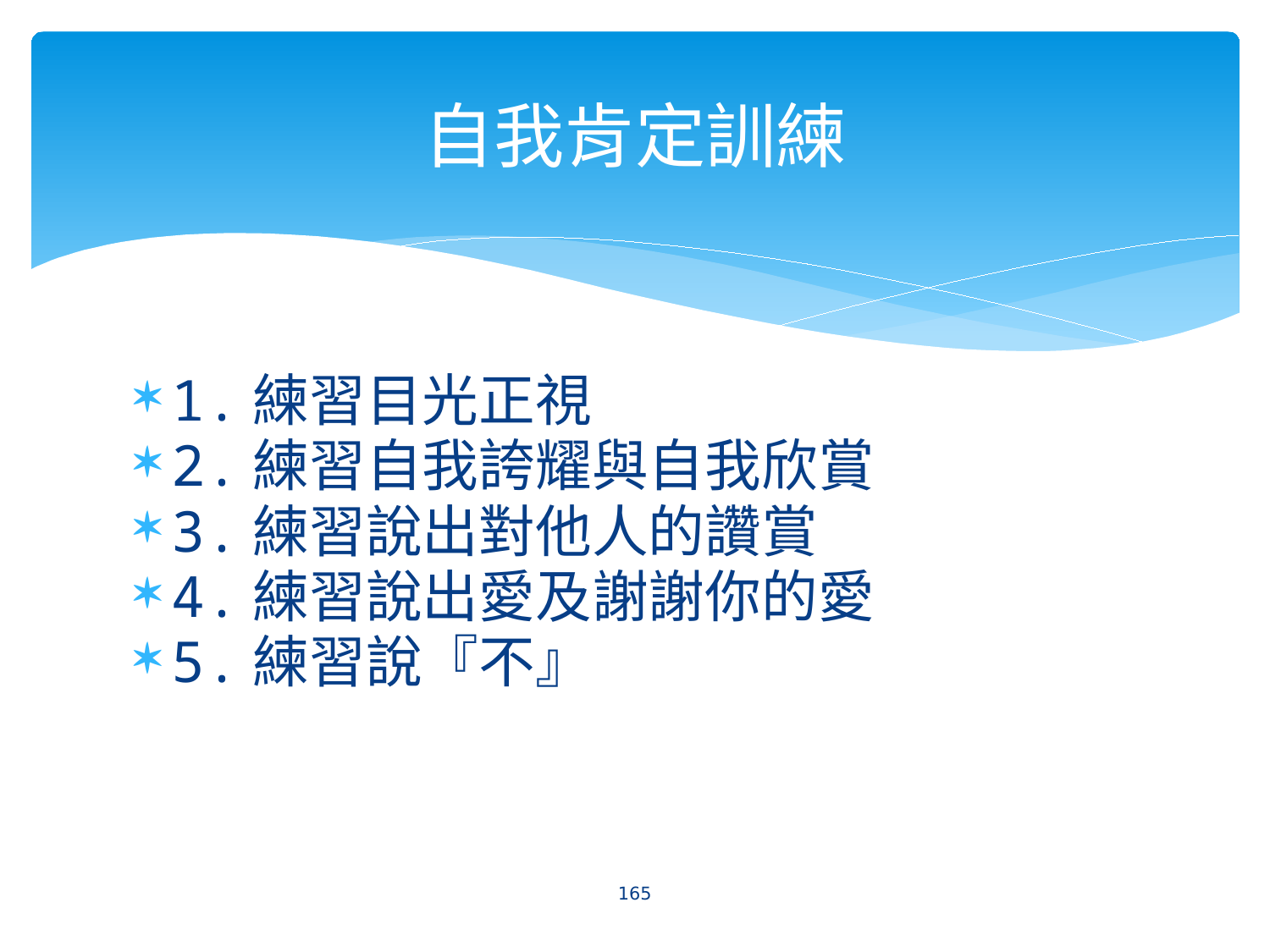

# 自我肯定訓練
1.練習目光正視
2.練習自我誇耀與自我欣賞
3.練習說出對他人的讚賞
4.練習說出愛及謝謝你的愛
5.練習說『不』

165